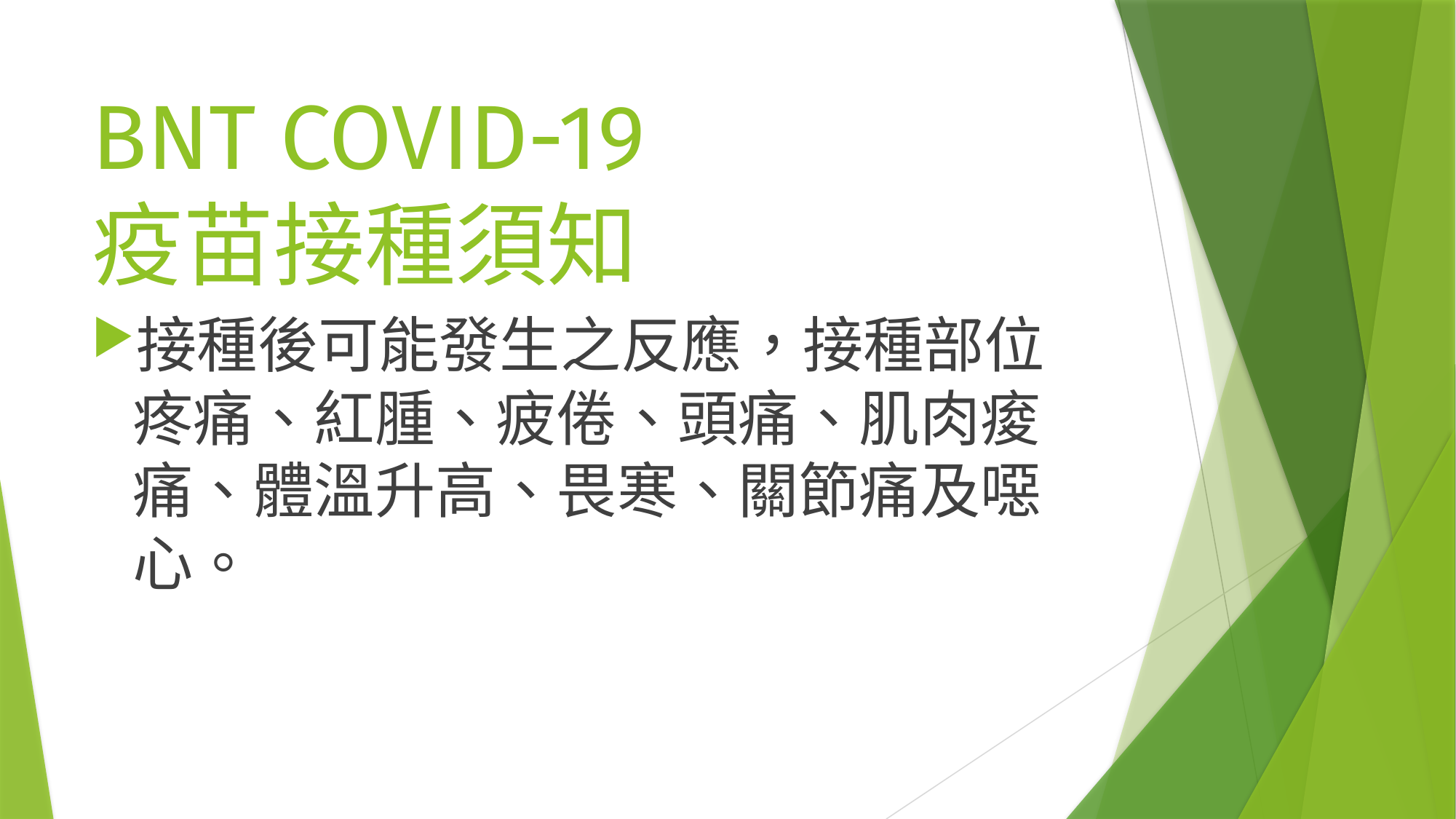

# BNT COVID-19 疫苗接種須知
接種後可能發生之反應，接種部位疼痛、紅腫、疲倦、頭痛、肌肉痠痛、體溫升高、畏寒、關節痛及噁心。